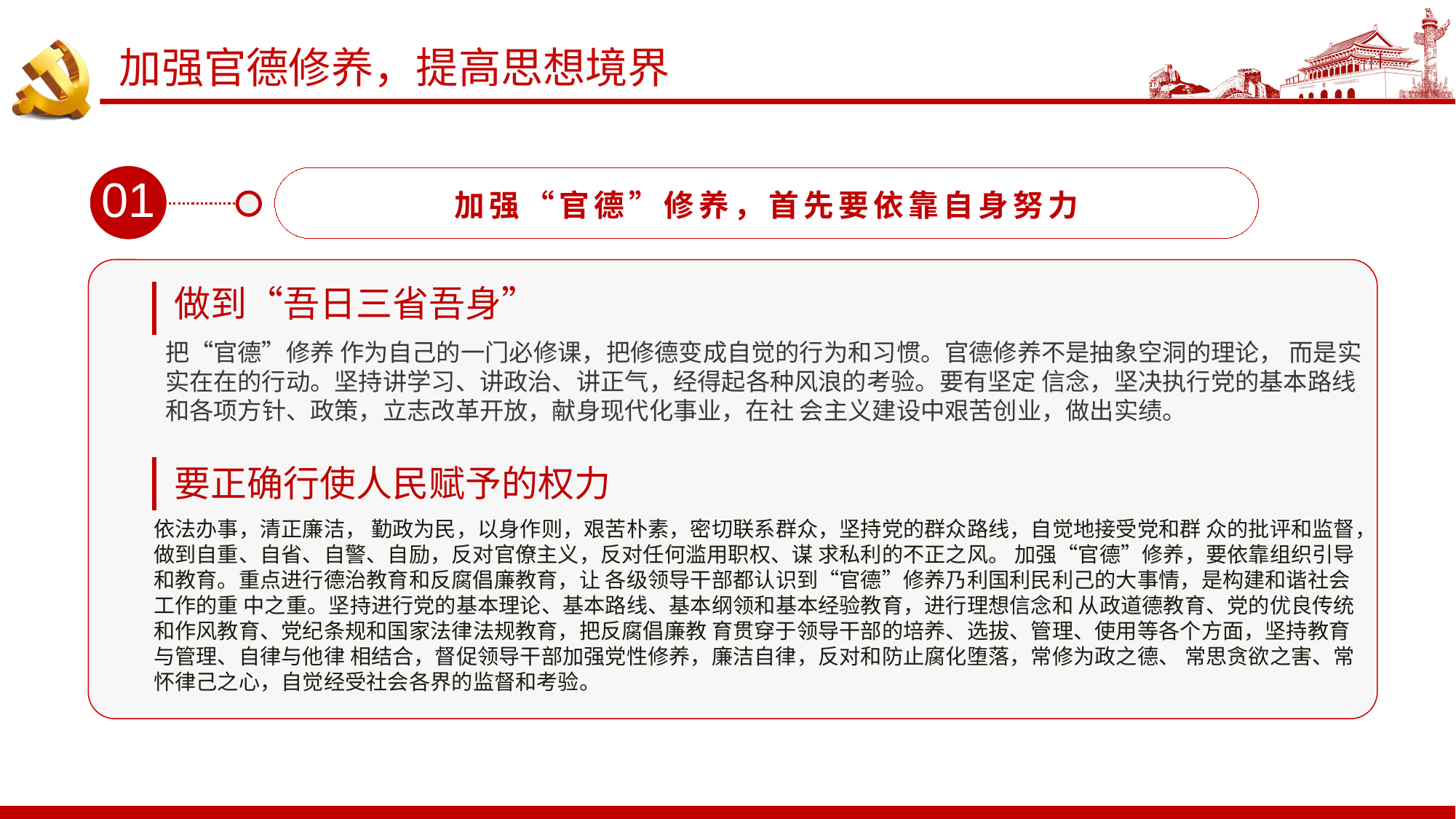

# 加强官德修养，提高思想境界
01

加强“官德”修养，首先要依靠自身努力

做到“吾日三省吾身”
把“官德”修养 作为自己的一门必修课，把修德变成自觉的行为和习惯。官德修养不是抽象空洞的理论， 而是实实在在的行动。坚持讲学习、讲政治、讲正气，经得起各种风浪的考验。要有坚定 信念，坚决执行党的基本路线和各项方针、政策，立志改革开放，献身现代化事业，在社 会主义建设中艰苦创业，做出实绩。
要正确行使人民赋予的权力
依法办事，清正廉洁， 勤政为民，以身作则，艰苦朴素，密切联系群众，坚持党的群众路线，自觉地接受党和群 众的批评和监督，做到自重、自省、自警、自励，反对官僚主义，反对任何滥用职权、谋 求私利的不正之风。 加强“官德”修养，要依靠组织引导和教育。重点进行德治教育和反腐倡廉教育，让 各级领导干部都认识到“官德”修养乃利国利民利己的大事情，是构建和谐社会工作的重 中之重。坚持进行党的基本理论、基本路线、基本纲领和基本经验教育，进行理想信念和 从政道德教育、党的优良传统和作风教育、党纪条规和国家法律法规教育，把反腐倡廉教 育贯穿于领导干部的培养、选拔、管理、使用等各个方面，坚持教育与管理、自律与他律 相结合，督促领导干部加强党性修养，廉洁自律，反对和防止腐化堕落，常修为政之德、 常思贪欲之害、常怀律己之心，自觉经受社会各界的监督和考验。